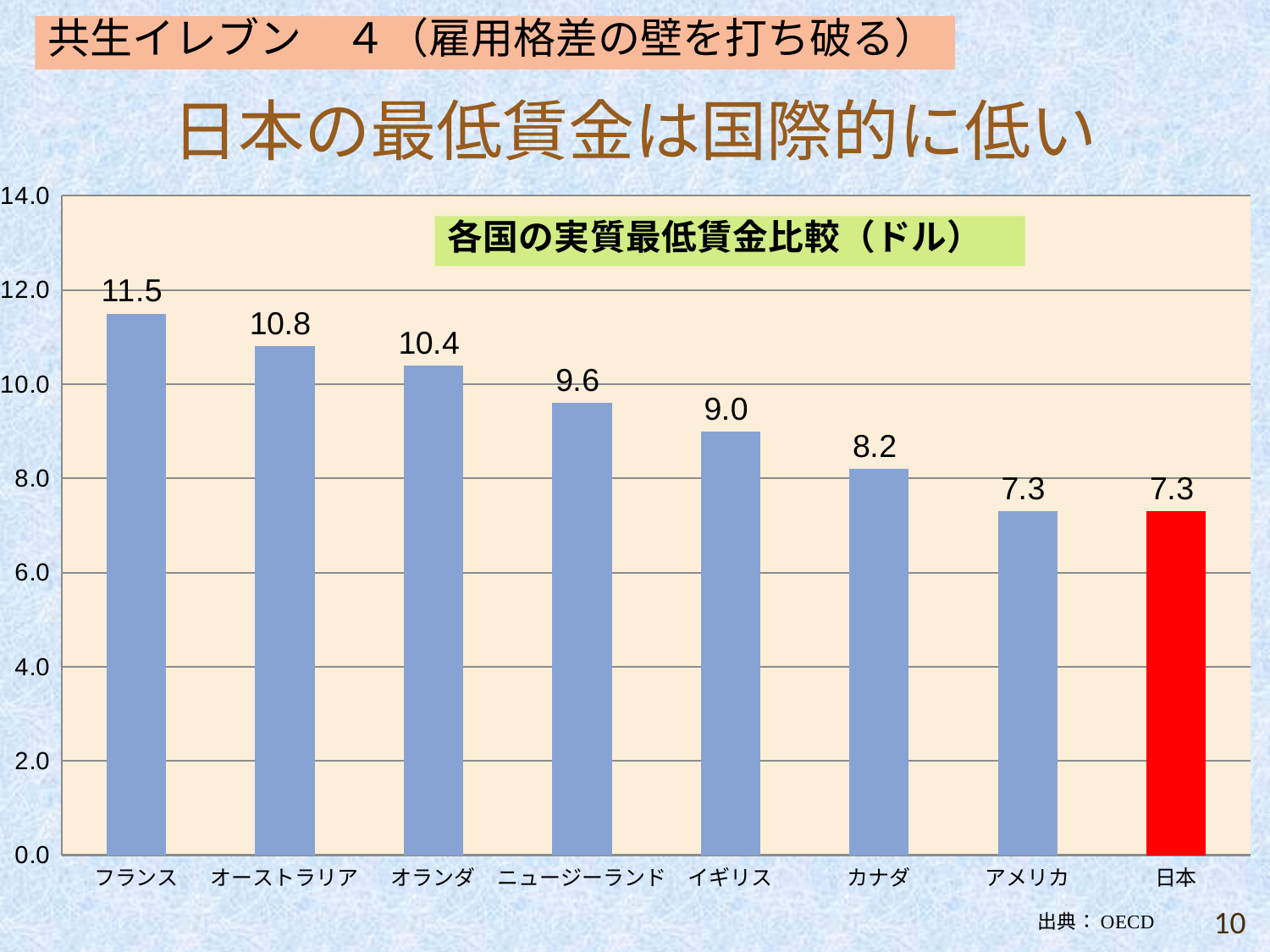

### Chart

| Category |  |
|---|---|
| フランス | 11.5 |
| オーストラリア | 10.8 |
| オランダ | 10.4 |
| ニュージーランド | 9.6 |
| イギリス | 9.0 |
| カナダ | 8.2 |
| アメリカ | 7.3 |
| 日本 | 7.3 |
10